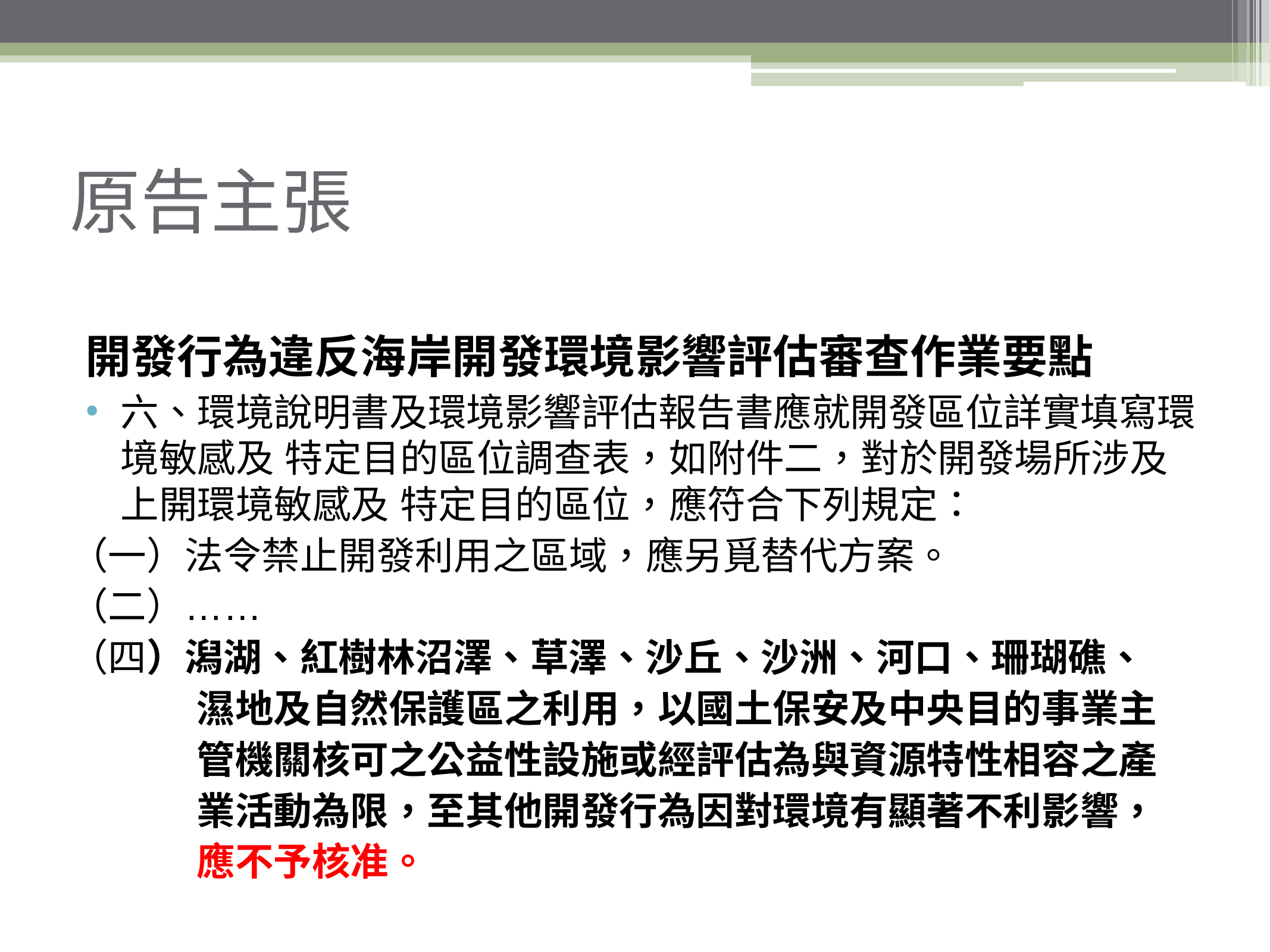

# 原告主張

開發行為違反海岸開發環境影響評估審查作業要點
六、環境說明書及環境影響評估報告書應就開發區位詳實填寫環境敏感及 特定目的區位調查表，如附件二，對於開發場所涉及上開環境敏感及 特定目的區位，應符合下列規定：
（一）法令禁止開發利用之區域，應另覓替代方案。
（二）……
（四）潟湖、紅樹林沼澤、草澤、沙丘、沙洲、河口、珊瑚礁、
           濕地及自然保護區之利用，以國土保安及中央目的事業主
           管機關核可之公益性設施或經評估為與資源特性相容之產
           業活動為限，至其他開發行為因對環境有顯著不利影響，
           應不予核准。